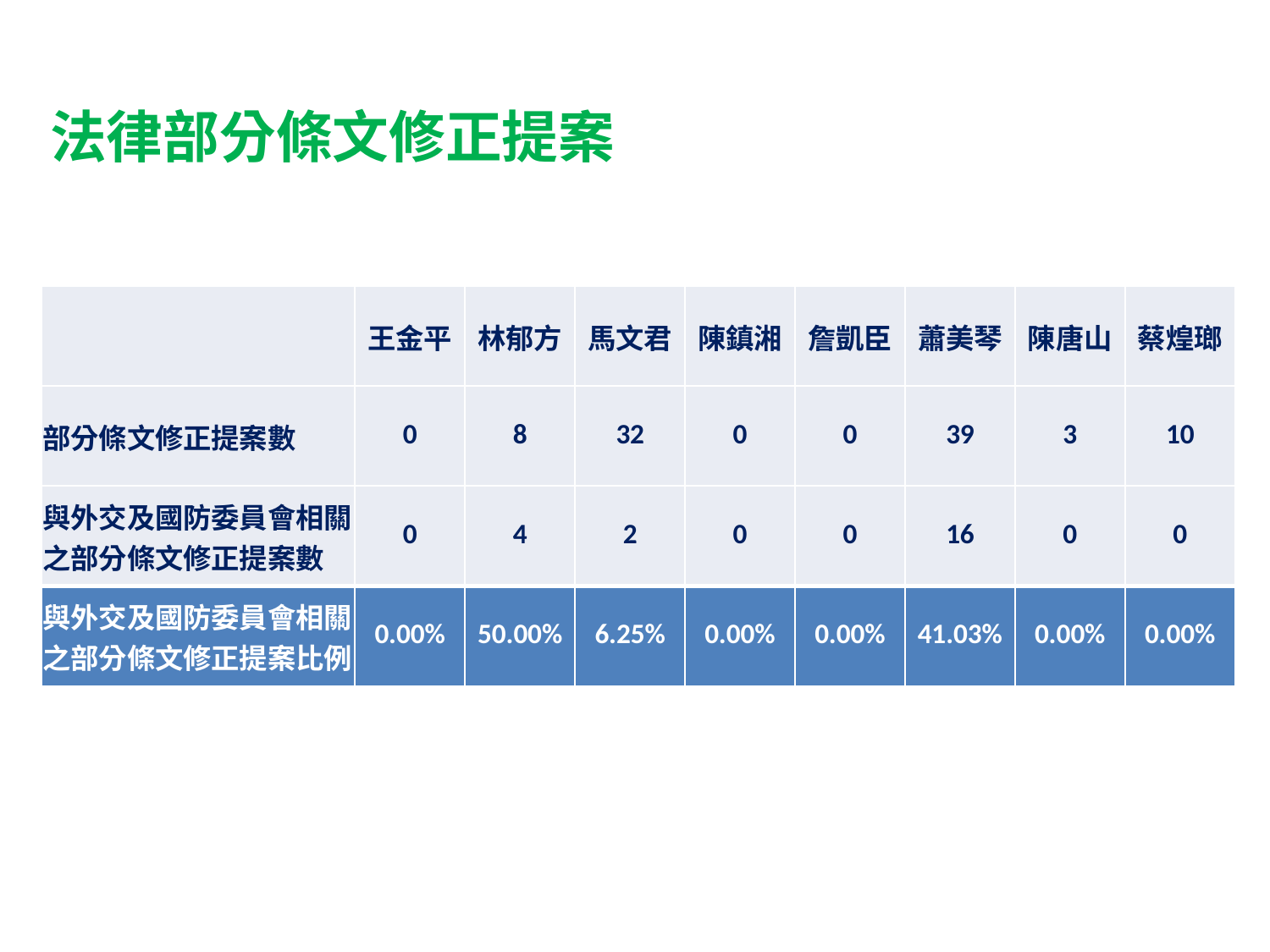

法律部分條文修正提案
|  | 王金平 | 林郁方 | 馬文君 | 陳鎮湘 | 詹凱臣 | 蕭美琴 | 陳唐山 | 蔡煌瑯 |
| --- | --- | --- | --- | --- | --- | --- | --- | --- |
| 部分條文修正提案數 | 0 | 8 | 32 | 0 | 0 | 39 | 3 | 10 |
| 與外交及國防委員會相關之部分條文修正提案數 | 0 | 4 | 2 | 0 | 0 | 16 | 0 | 0 |
| 與外交及國防委員會相關之部分條文修正提案比例 | 0.00% | 50.00% | 6.25% | 0.00% | 0.00% | 41.03% | 0.00% | 0.00% |